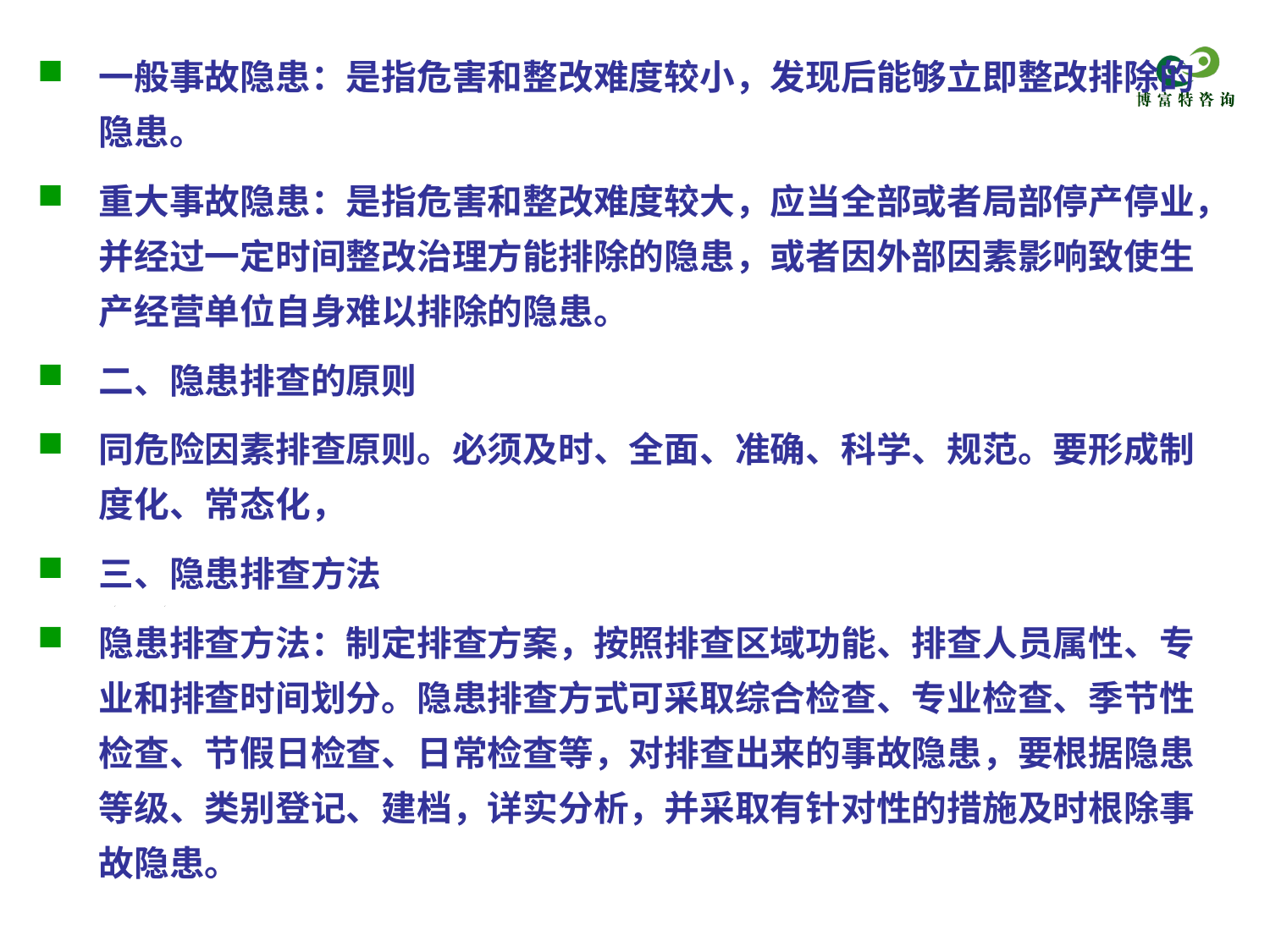

一般事故隐患：是指危害和整改难度较小，发现后能够立即整改排除的隐患。
重大事故隐患：是指危害和整改难度较大，应当全部或者局部停产停业，并经过一定时间整改治理方能排除的隐患，或者因外部因素影响致使生产经营单位自身难以排除的隐患。
二、隐患排查的原则
同危险因素排查原则。必须及时、全面、准确、科学、规范。要形成制度化、常态化，
三、隐患排查方法
隐患排查方法：制定排查方案，按照排查区域功能、排查人员属性、专业和排查时间划分。隐患排查方式可采取综合检查、专业检查、季节性检查、节假日检查、日常检查等，对排查出来的事故隐患，要根据隐患等级、类别登记、建档，详实分析，并采取有针对性的措施及时根除事故隐患。